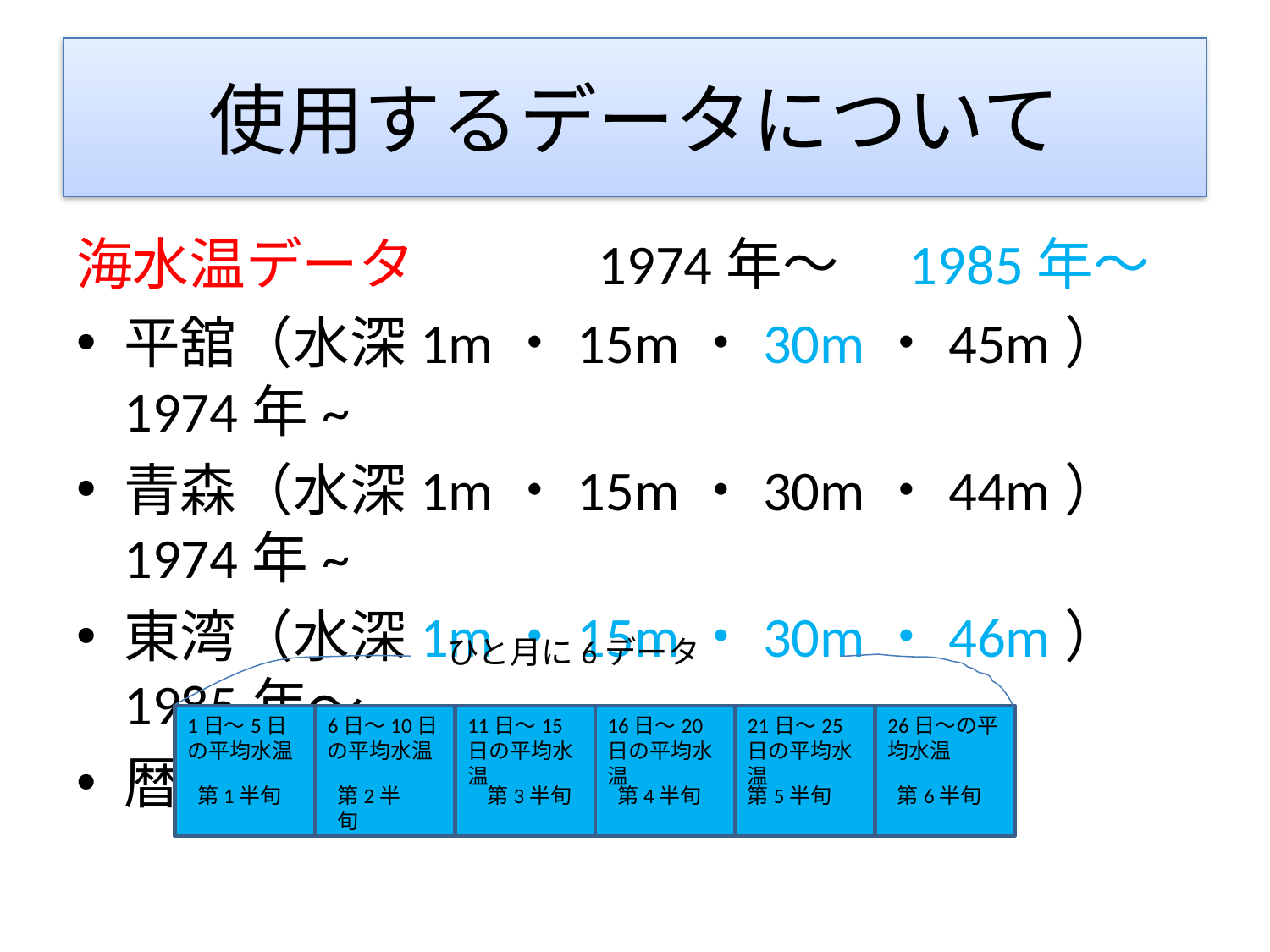

# 使用するデータについて
海水温データ　　　1974年～　1985年～
平舘（水深1m・15m・30m・45m）　1974年~
青森（水深1m・15m・30m・44m）    1974年~
東湾（水深1m・15m・30m・46m）  1985年～
暦日半旬毎の平均水温
ひと月に6データ

1日～5日の平均水温

6日～10日の平均水温

11日～15日の平均水温

16日～20日の平均水温

21日～25日の平均水温

26日～の平均水温
第1半旬
第2半旬
第3半旬
第4半旬
第5半旬
第6半旬